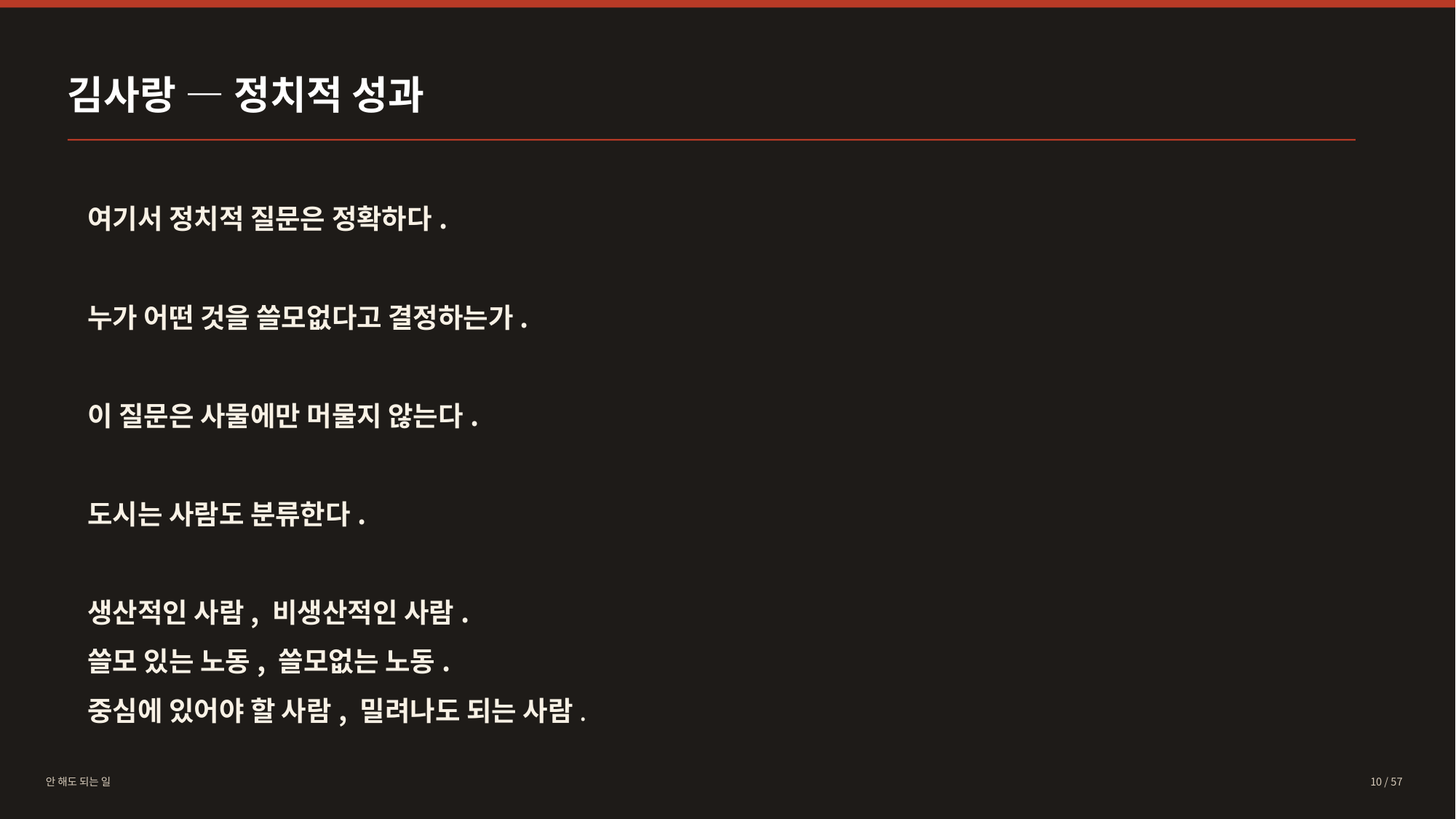

김사랑 — 정치적 성과

여기서 정치적 질문은 정확하다.

누가 어떤 것을 쓸모없다고 결정하는가.

이 질문은 사물에만 머물지 않는다.

도시는 사람도 분류한다.

생산적인 사람, 비생산적인 사람.
쓸모 있는 노동, 쓸모없는 노동.
중심에 있어야 할 사람, 밀려나도 되는 사람.
안 해도 되는 일
10 / 57